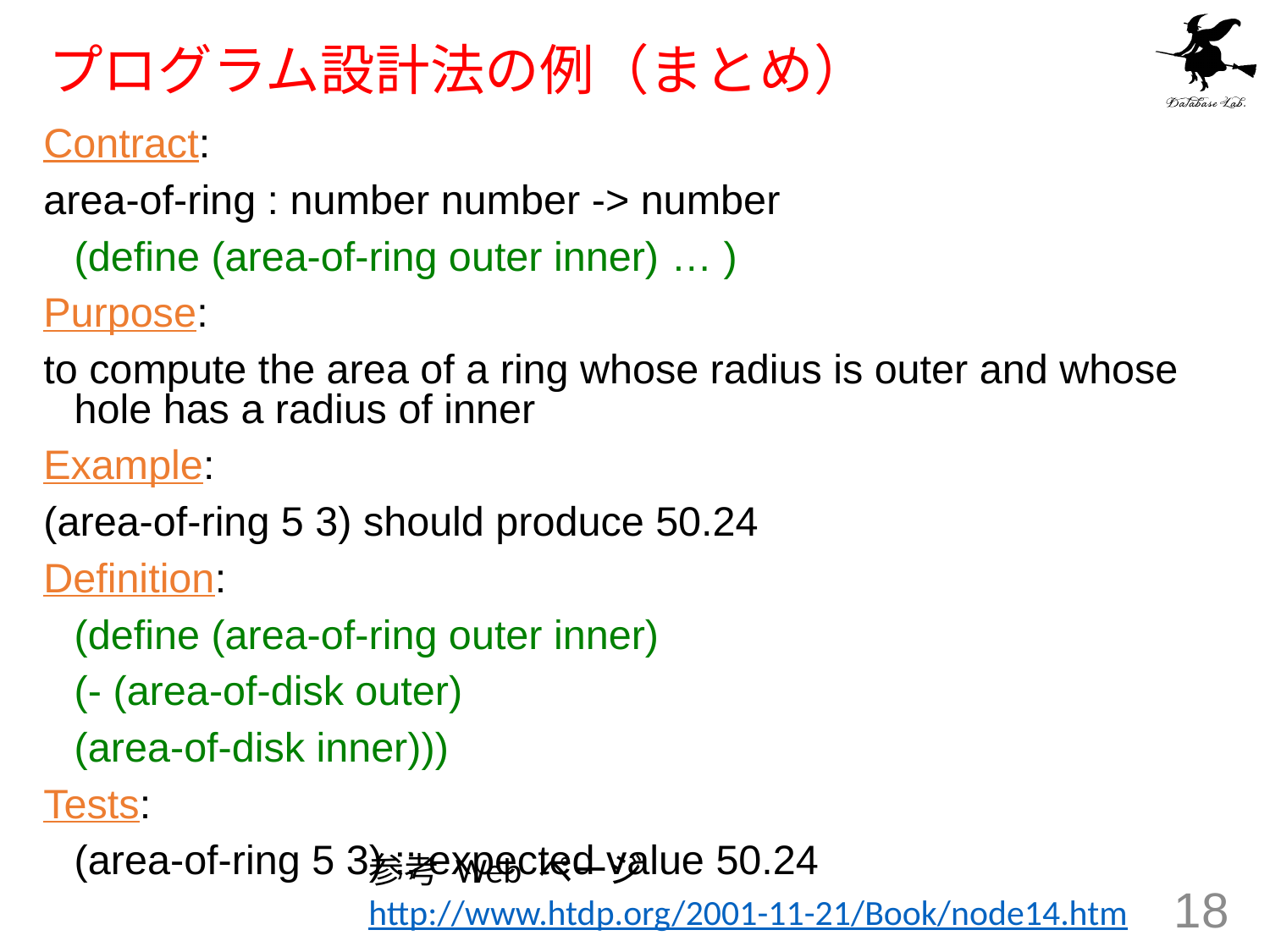

# プログラム設計法の例（まとめ）
Contract:
area-of-ring : number number -> number
	(define (area-of-ring outer inner) … )
Purpose:
to compute the area of a ring whose radius is outer and whose hole has a radius of inner
Example:
(area-of-ring 5 3) should produce 50.24
Definition:
	(define (area-of-ring outer inner)
		(- (area-of-disk outer)
		(area-of-disk inner)))
Tests:
	(area-of-ring 5 3) ;; expected value 50.24
参考 Web ページ
http://www.htdp.org/2001-11-21/Book/node14.htm
18